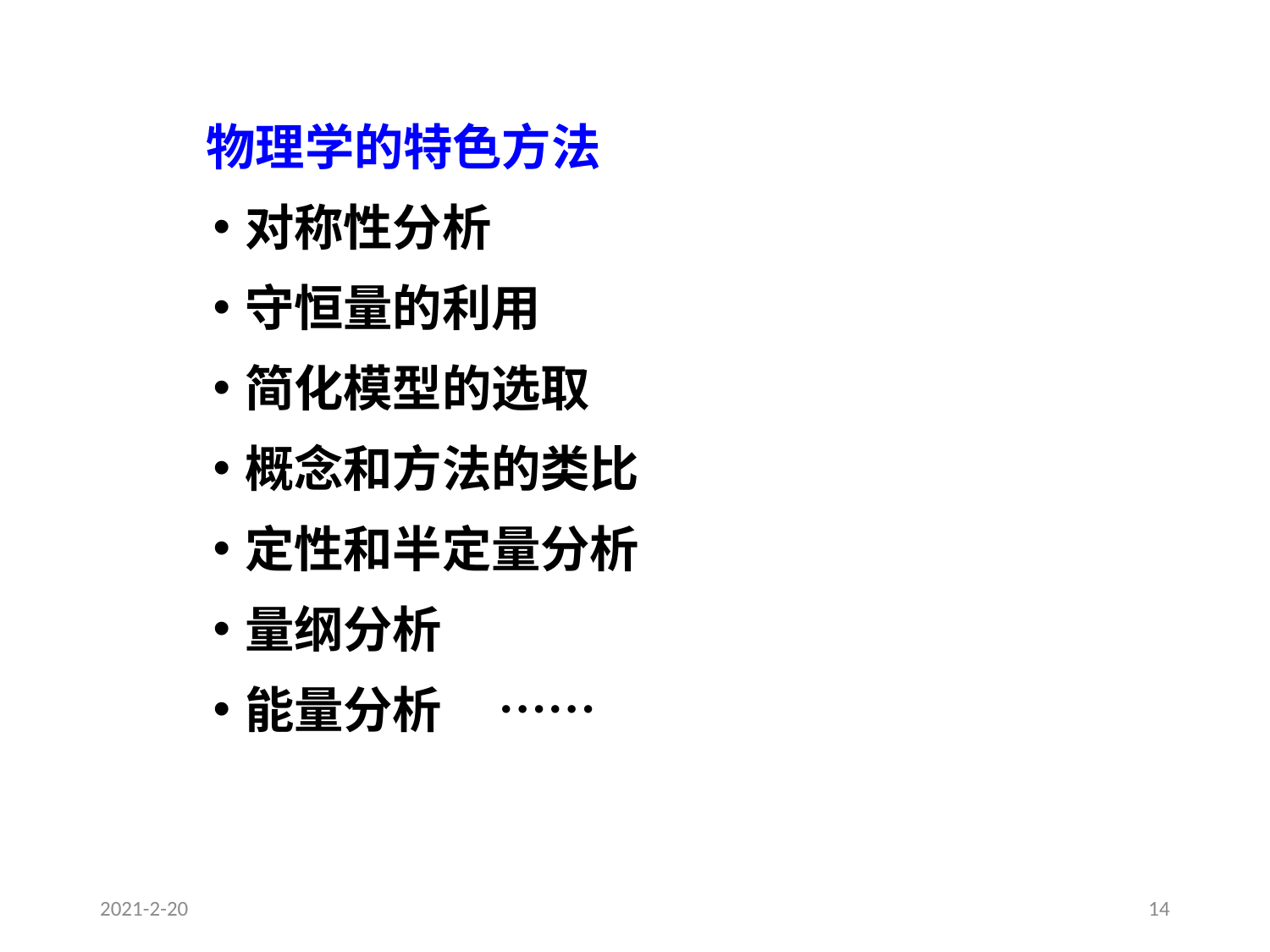

物理学的特色方法
对称性分析
守恒量的利用
简化模型的选取
概念和方法的类比
定性和半定量分析
量纲分析
能量分析     ……
2021-2-20
14